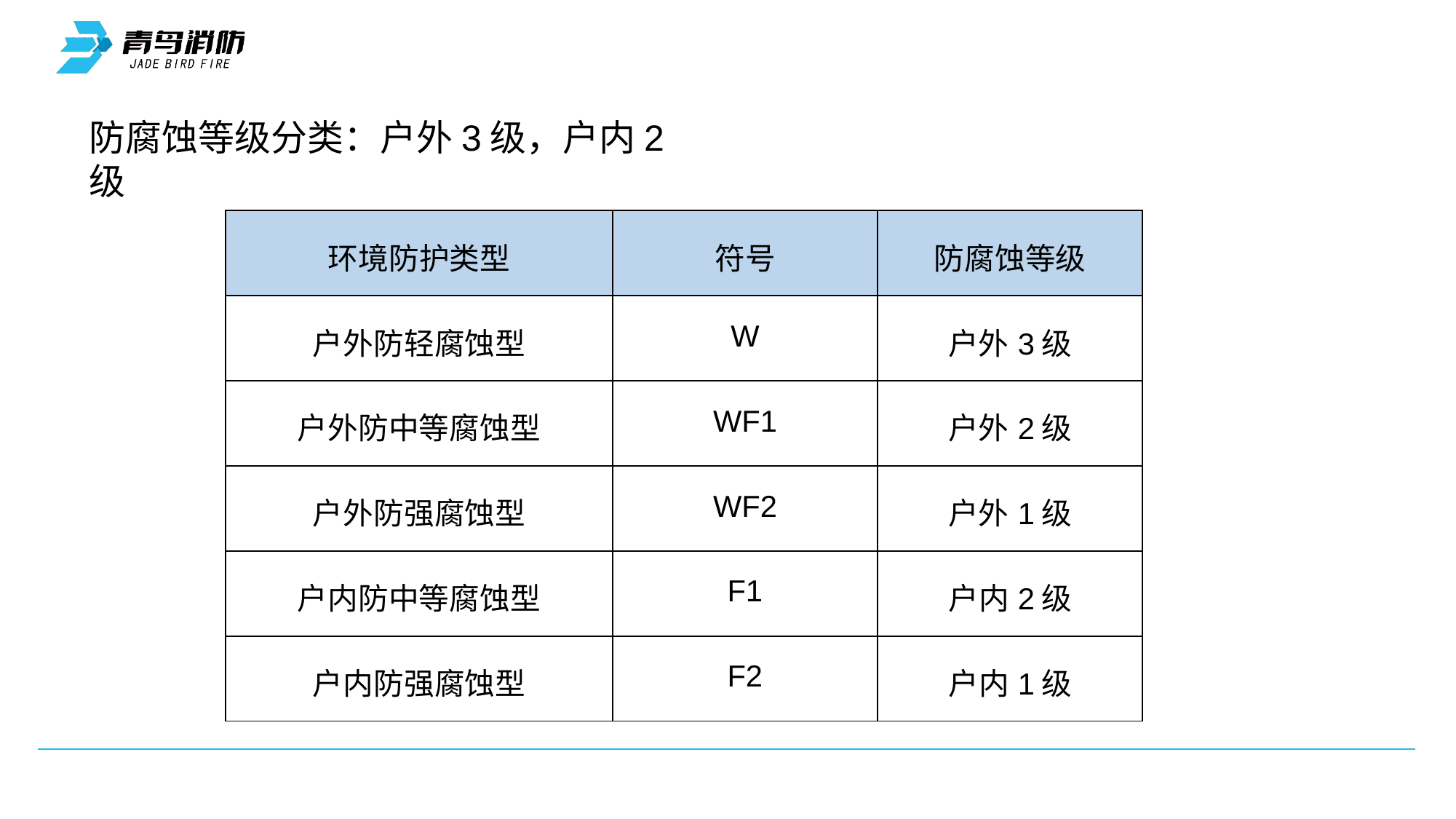

BEIDA JADE BIRD UNIVERSAL FIRE ALARM DEVICE CO.,LTD.
# 防腐蚀等级分类：户外3级，户内2级
| 环境防护类型 | 符号 | 防腐蚀等级 |
| --- | --- | --- |
| 户外防轻腐蚀型 | W | 户外3级 |
| 户外防中等腐蚀型 | WF1 | 户外2级 |
| 户外防强腐蚀型 | WF2 | 户外1级 |
| 户内防中等腐蚀型 | F1 | 户内2级 |
| 户内防强腐蚀型 | F2 | 户内1级 |